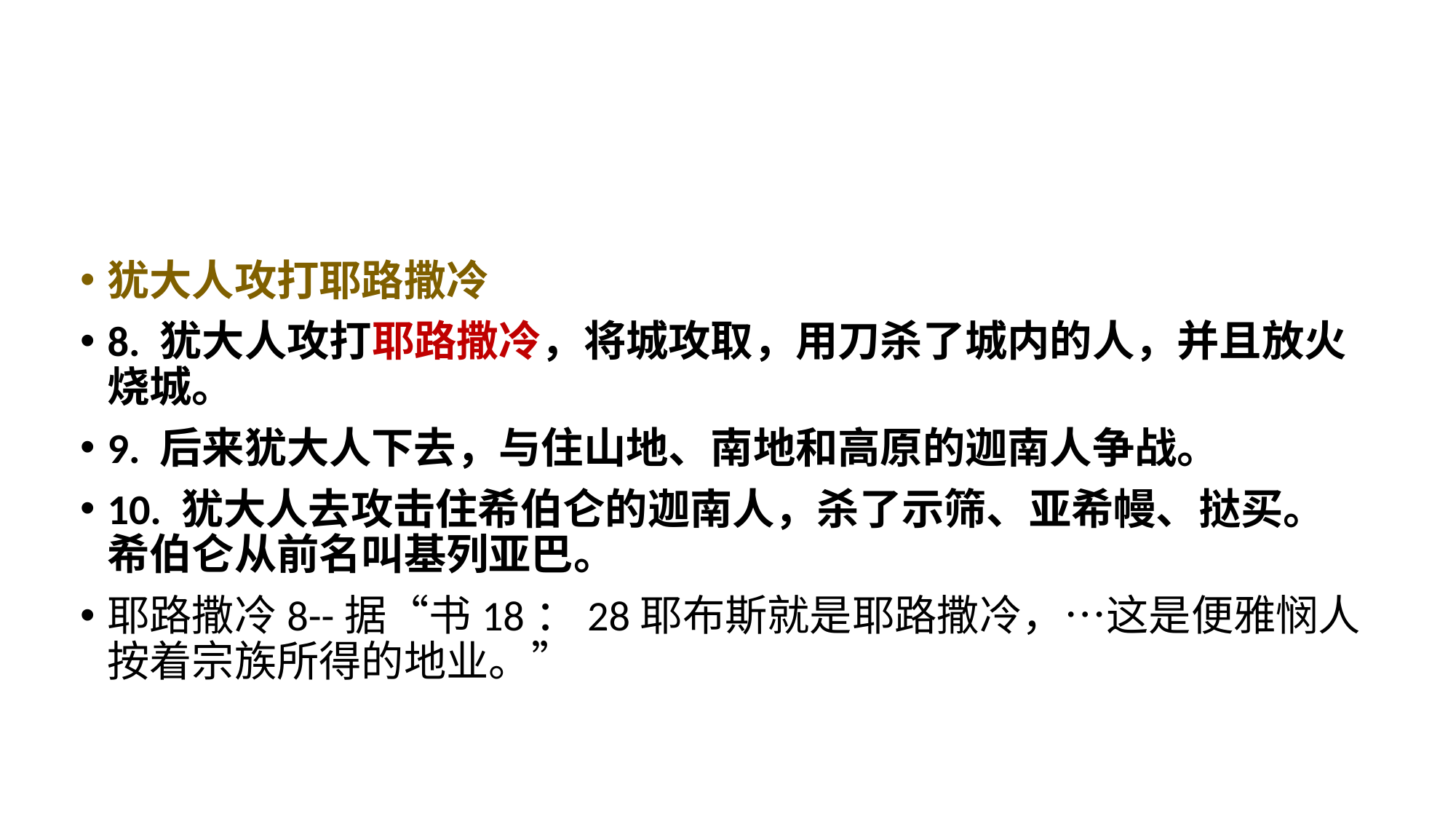

犹大人攻打耶路撒冷
8. 犹大人攻打耶路撒冷，将城攻取，用刀杀了城内的人，并且放火烧城。
9. 后来犹大人下去，与住山地、南地和高原的迦南人争战。
10. 犹大人去攻击住希伯仑的迦南人，杀了示筛、亚希幔、挞买。希伯仑从前名叫基列亚巴。
耶路撒冷8--据“书18：28耶布斯就是耶路撒冷，…这是便雅悯人按着宗族所得的地业。”